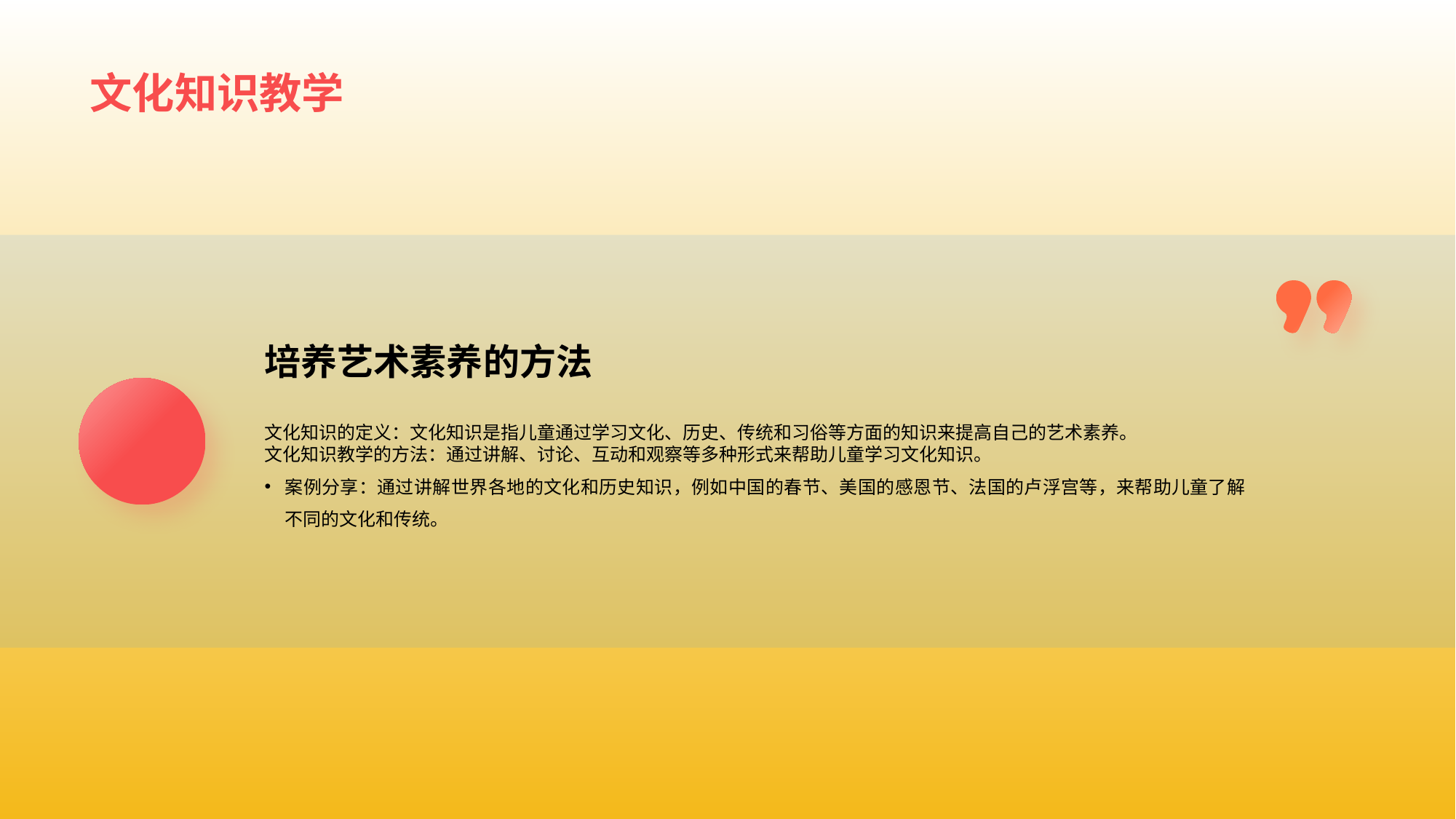

# 文化 知识教学

培养艺 术素养的方法
文化知识的定义：文化知识是指儿童通过学习文化、历史、传统和习俗等方面的知识来提高自己的艺术素养。
文化知识教学的方法：通过讲解、讨论、互动和观察等多种形式来帮助儿童学习文化知识。
案例分享：通过讲解世界各地的文化和历史知识，例如中国的春节、美国的感恩节、法国的卢浮宫等，来帮助儿童了解 不同的文化和传统。